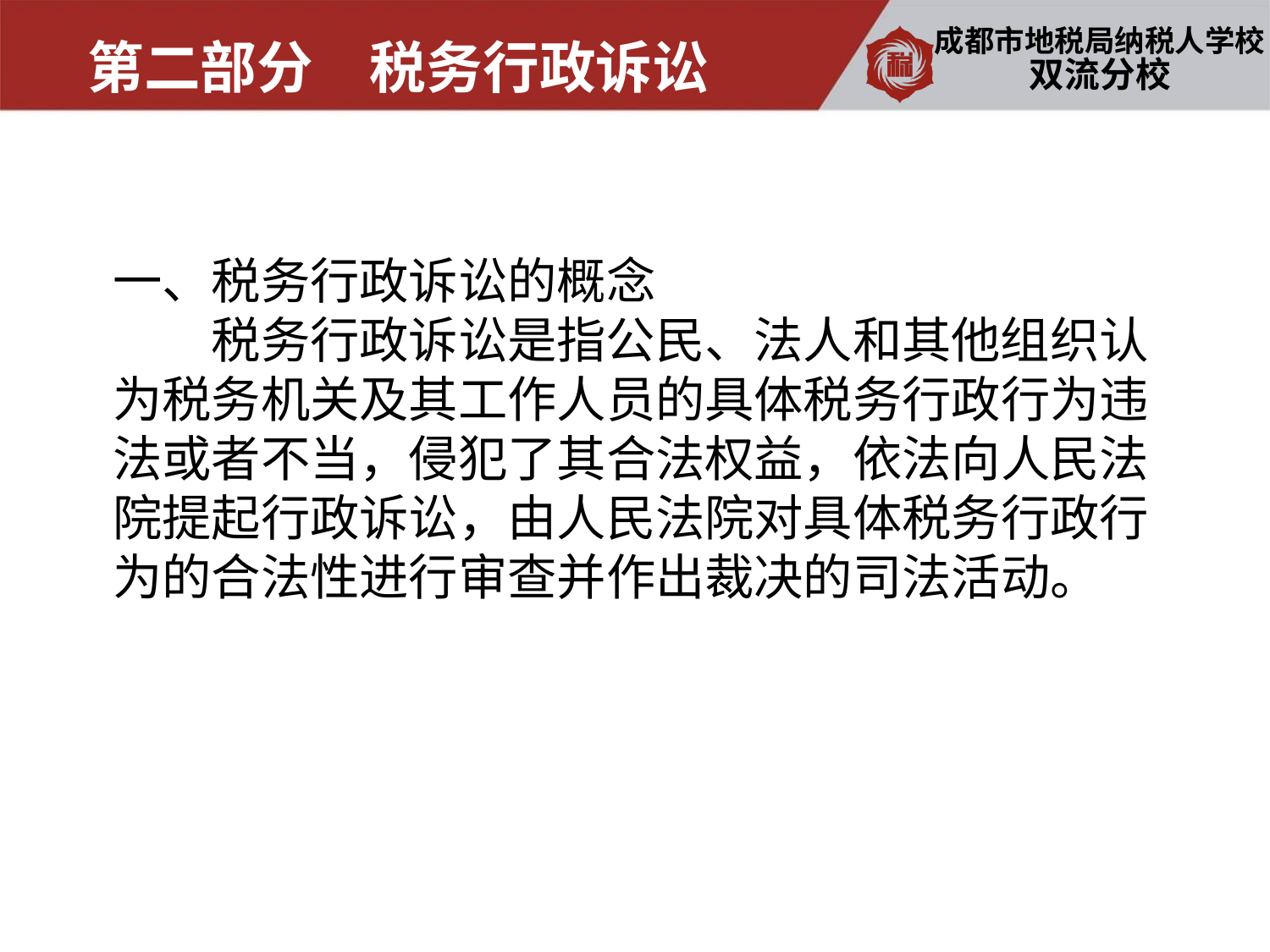

第二部分　税务行政诉讼
双流分校
一、税务行政诉讼的概念
　　税务行政诉讼是指公民、法人和其他组织认为税务机关及其工作人员的具体税务行政行为违法或者不当，侵犯了其合法权益，依法向人民法院提起行政诉讼，由人民法院对具体税务行政行为的合法性进行审查并作出裁决的司法活动。